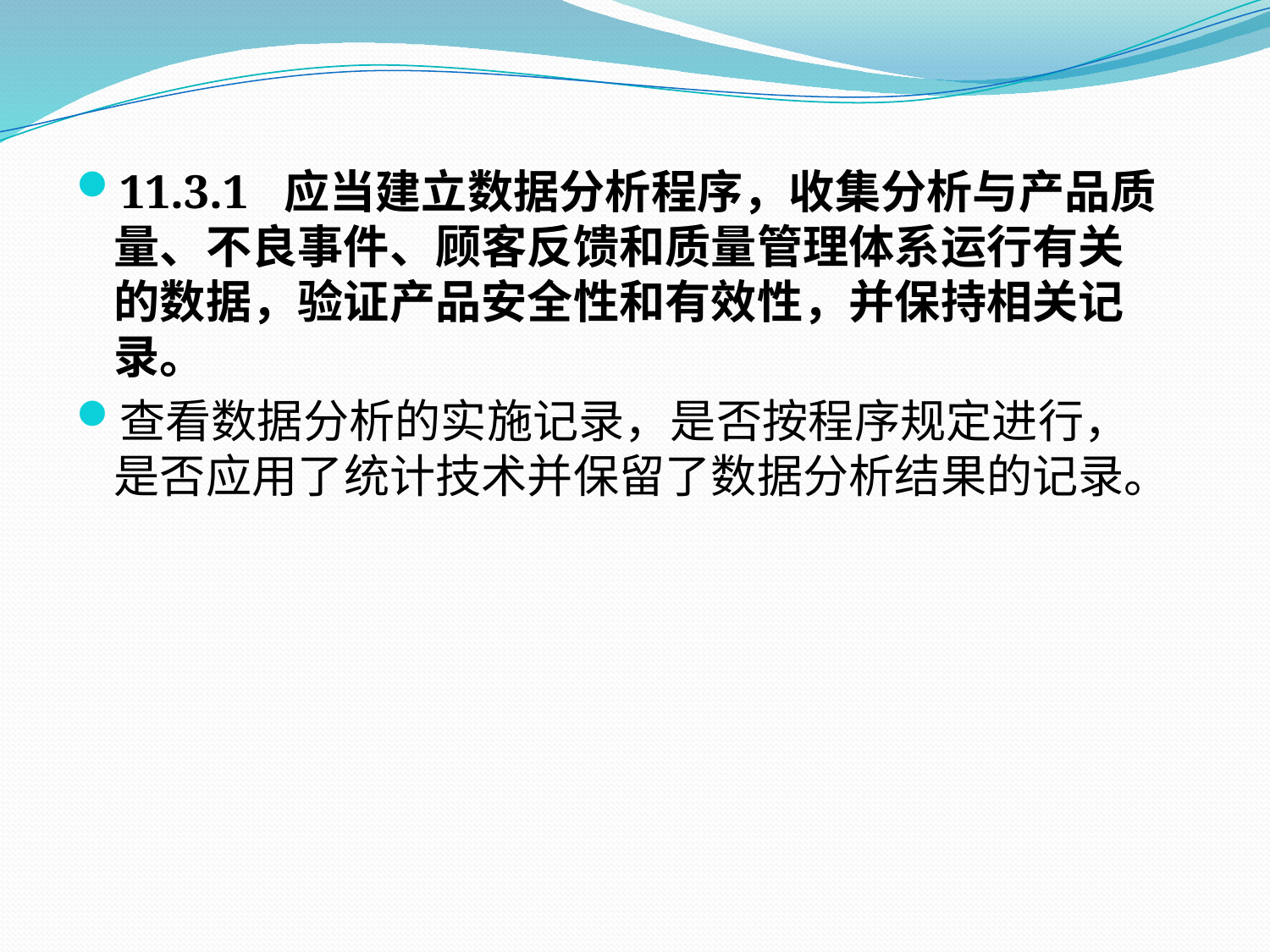

11.3.1  应当建立数据分析程序，收集分析与产品质量、不良事件、顾客反馈和质量管理体系运行有关的数据，验证产品安全性和有效性，并保持相关记录。
查看数据分析的实施记录，是否按程序规定进行，是否应用了统计技术并保留了数据分析结果的记录。